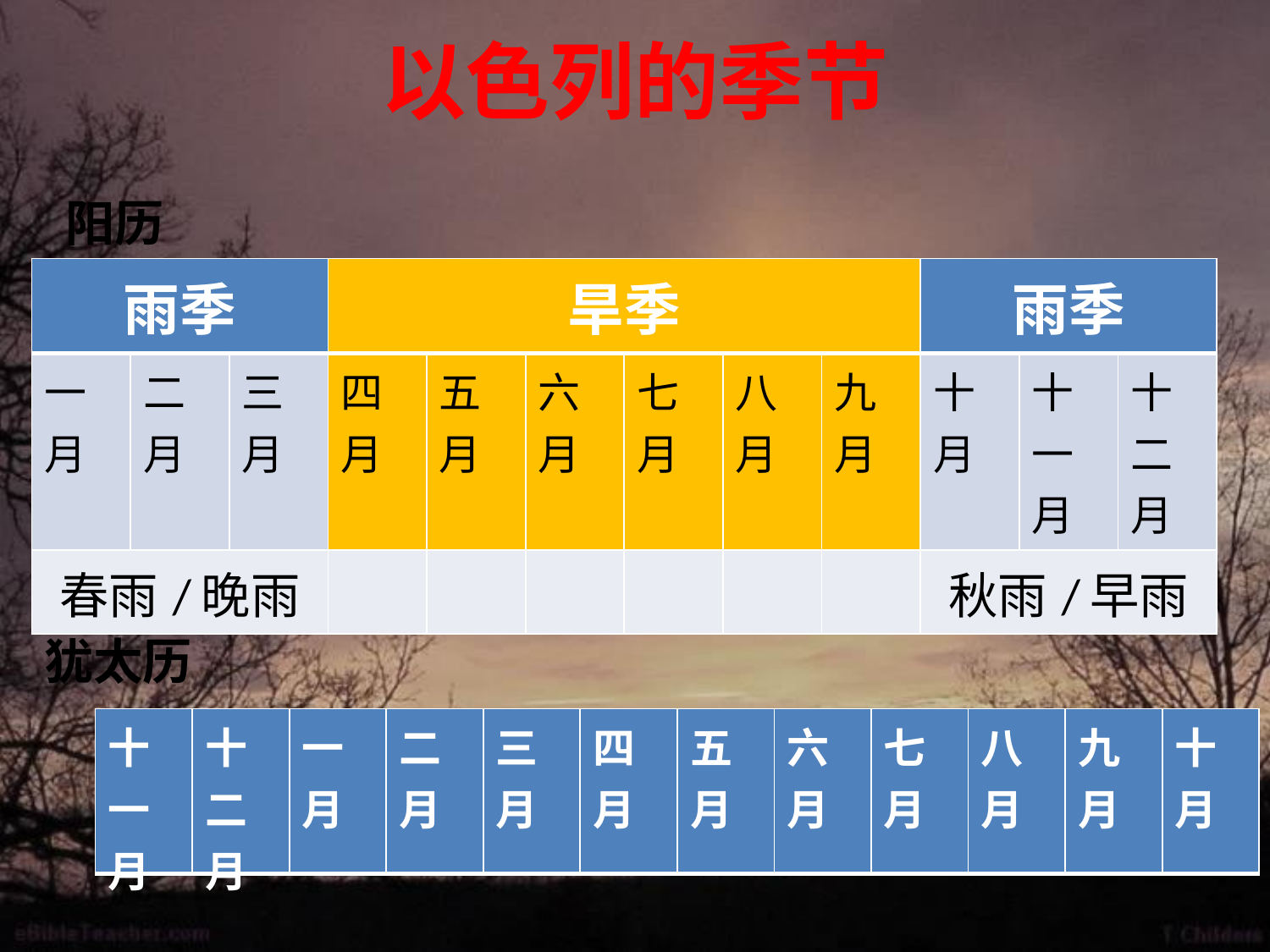

# 以色列的季节
阳历
| 雨季 |  |  | 旱季 |  |  |  |  |  | 雨季 |  |  |
| --- | --- | --- | --- | --- | --- | --- | --- | --- | --- | --- | --- |
| 一月 | 二月 | 三月 | 四月 | 五月 | 六月 | 七月 | 八月 | 九月 | 十月 | 十一月 | 十二月 |
| 春雨/晚雨 |  |  |  |  |  |  |  |  | 秋雨/早雨 |  |  |
犹太历
| 十一月 | 十二月 | 一月 | 二月 | 三月 | 四月 | 五月 | 六月 | 七月 | 八月 | 九月 | 十月 |
| --- | --- | --- | --- | --- | --- | --- | --- | --- | --- | --- | --- |